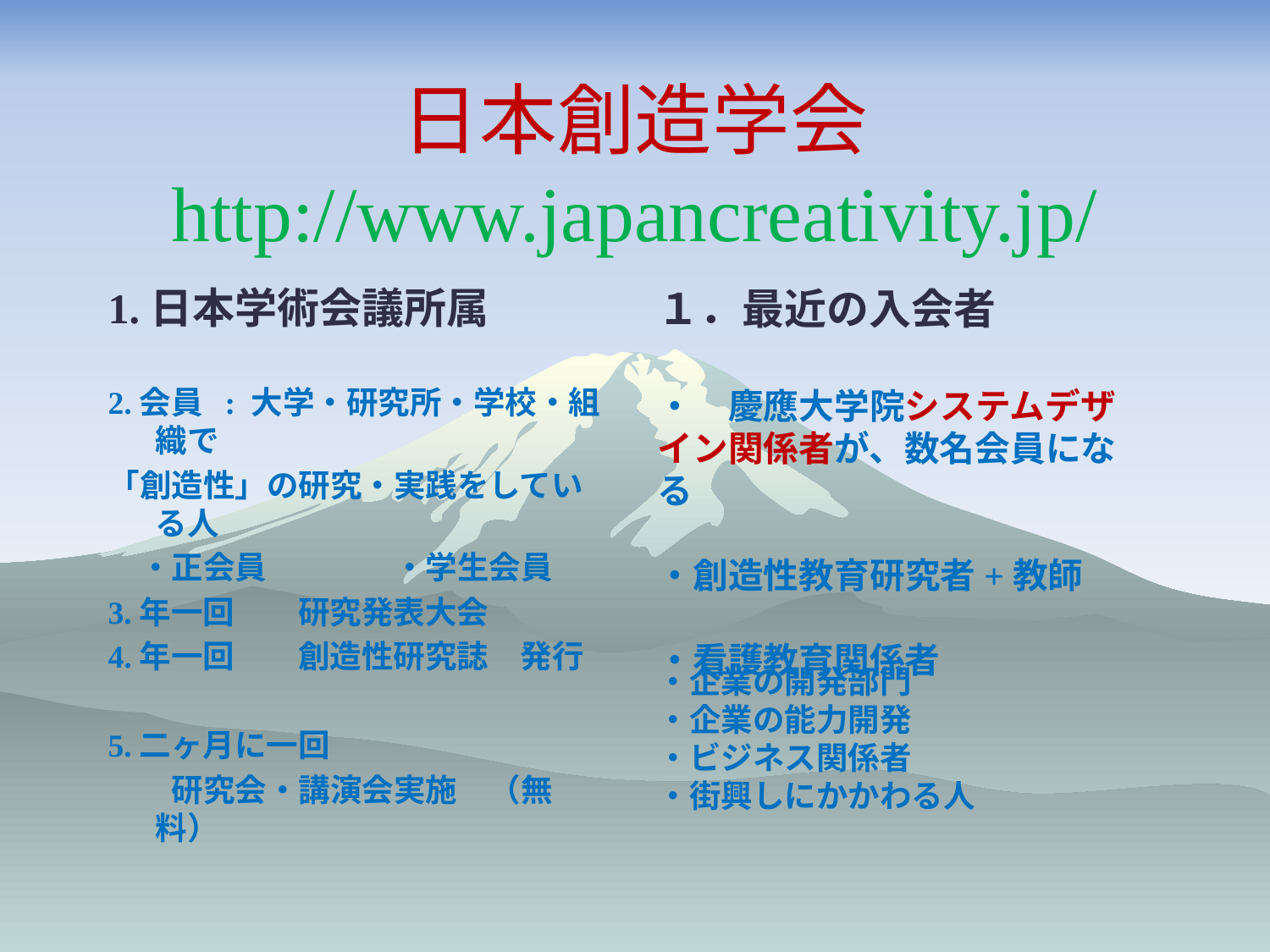

# 日本創造学会 http://www.japancreativity.jp/
1.日本学術会議所属

2.会員  : 大学・研究所・学校・組織で
「創造性」の研究・実践をしている人
　・正会員　　　　・学生会員
3.年一回　　研究発表大会
4.年一回　　創造性研究誌　発行

5.二ヶ月に一回
　　研究会・講演会実施　（無料）

１．最近の入会者

・　慶應大学院システムデザイン関係者が、数名会員になる

・創造性教育研究者+教師

・看護教育関係者

・企業の開発部門
・企業の能力開発
・ビジネス関係者
・街興しにかかわる人